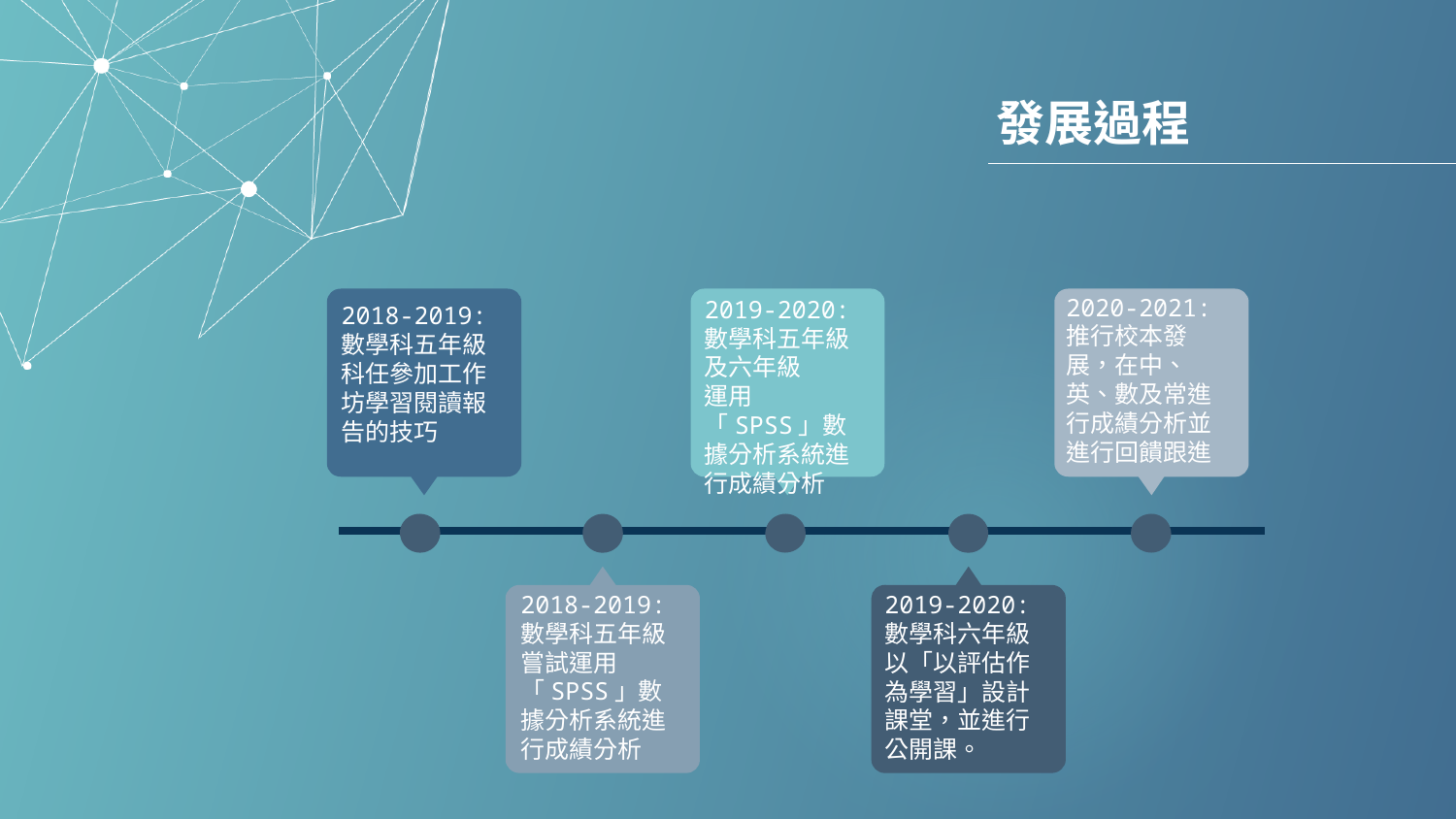

發展過程
2020-2021:
推行校本發展，在中、英、數及常進行成績分析並進行回饋跟進
2019-2020:
數學科五年級及六年級
運用「SPSS」數據分析系統進行成績分析

2018-2019:
數學科五年級科任參加工作坊學習閱讀報告的技巧
2019-2020:
數學科六年級以「以評估作為學習」設計課堂，並進行公開課。

2018-2019:
數學科五年級嘗試運用「SPSS」數據分析系統進行成績分析